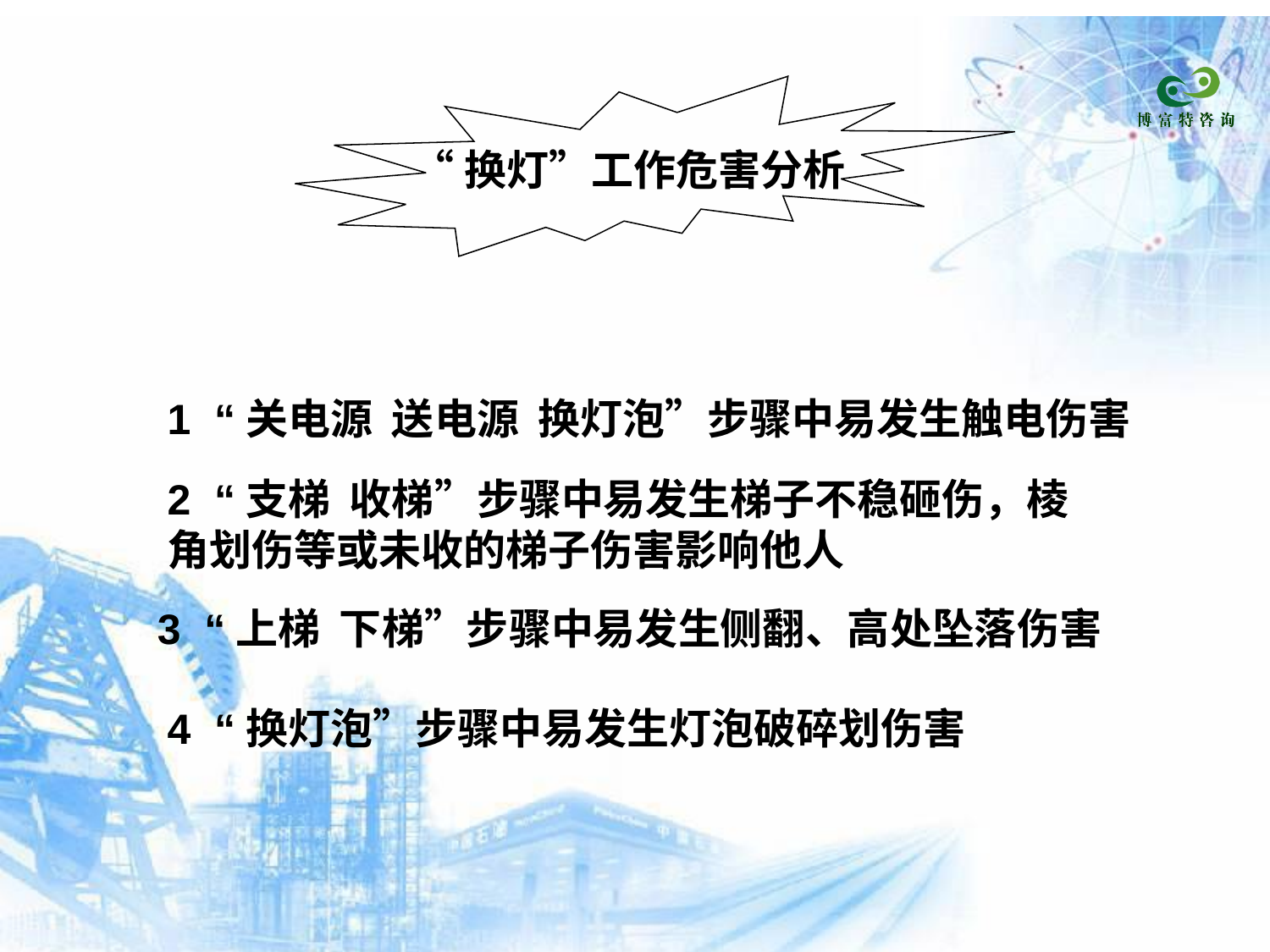

“换灯”工作危害分析
1  “关电源  送电源  换灯泡”步骤中易发生触电伤害
2  “支梯  收梯”步骤中易发生梯子不稳砸伤，棱角划伤等或未收的梯子伤害影响他人
3  “上梯  下梯”步骤中易发生侧翻、高处坠落伤害
4  “换灯泡”步骤中易发生灯泡破碎划伤害